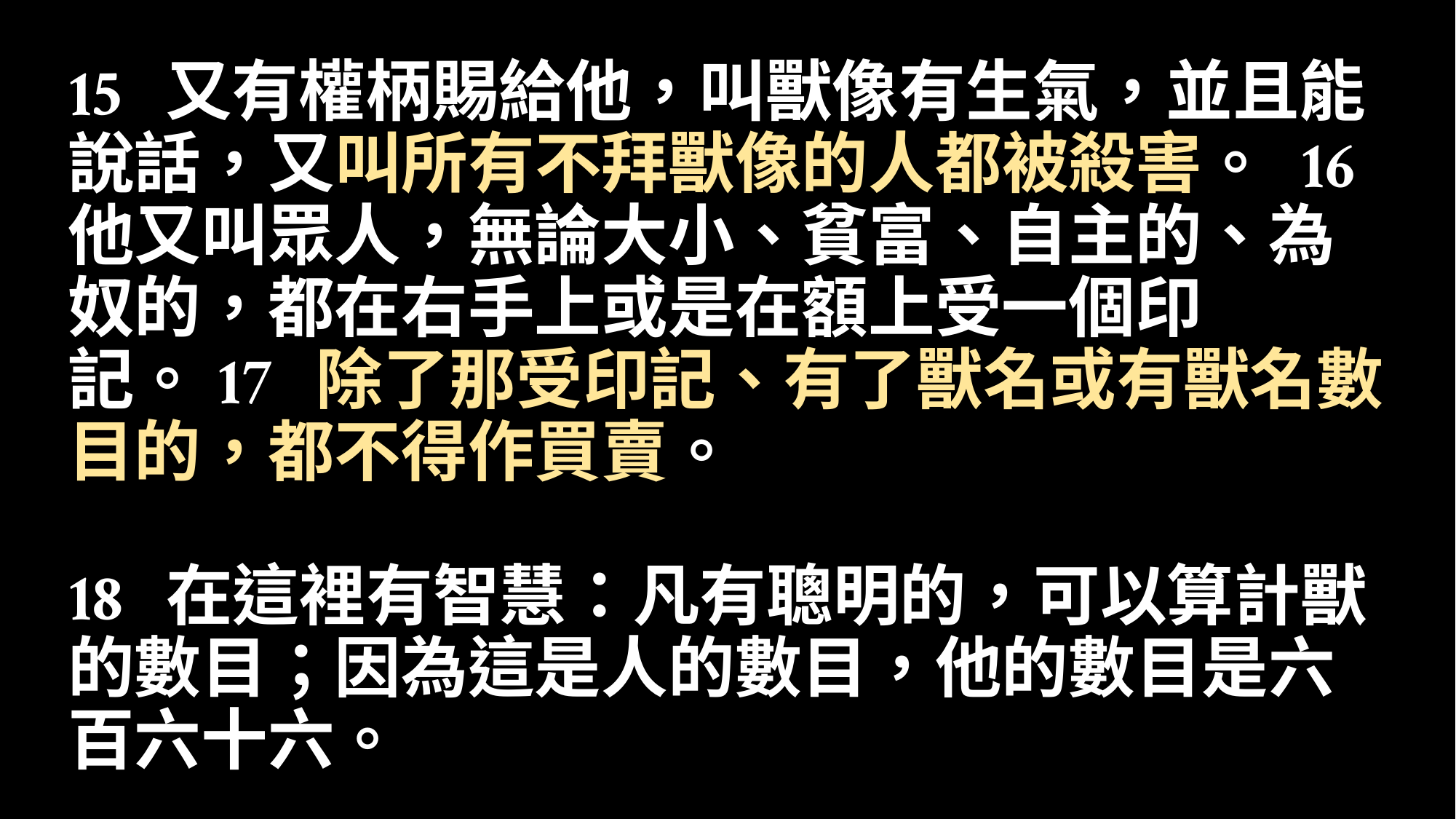

15  又有權柄賜給他，叫獸像有生氣，並且能說話，又叫所有不拜獸像的人都被殺害。 16  他又叫眾人，無論大小、貧富、自主的、為奴的，都在右手上或是在額上受一個印記。17  除了那受印記、有了獸名或有獸名數目的，都不得作買賣。  
18  在這裡有智慧：凡有聰明的，可以算計獸的數目；因為這是人的數目，他的數目是六百六十六。